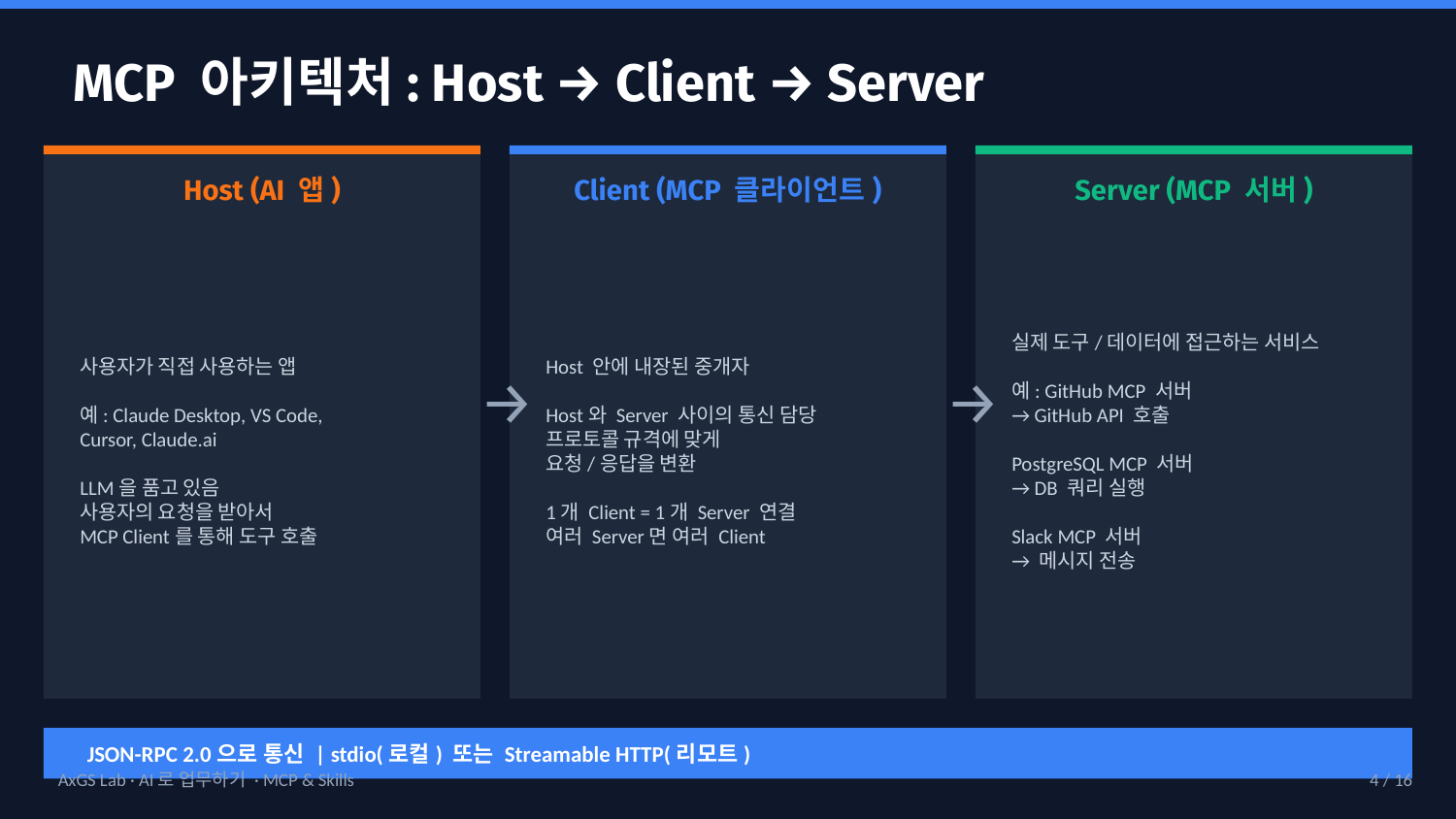

MCP 아키텍처: Host → Client → Server

Host (AI 앱)
Client (MCP 클라이언트)
Server (MCP 서버)
사용자가 직접 사용하는 앱

예: Claude Desktop, VS Code,
Cursor, Claude.ai

LLM을 품고 있음
사용자의 요청을 받아서
MCP Client를 통해 도구 호출
Host 안에 내장된 중개자

Host와 Server 사이의 통신 담당
프로토콜 규격에 맞게
요청/응답을 변환

1개 Client = 1개 Server 연결
여러 Server면 여러 Client
실제 도구/데이터에 접근하는 서비스

예: GitHub MCP 서버
→ GitHub API 호출

PostgreSQL MCP 서버
→ DB 쿼리 실행

Slack MCP 서버
→ 메시지 전송
→
→

JSON-RPC 2.0으로 통신 | stdio(로컬) 또는 Streamable HTTP(리모트)
AxGS Lab · AI로 업무하기 · MCP & Skills
4 / 16